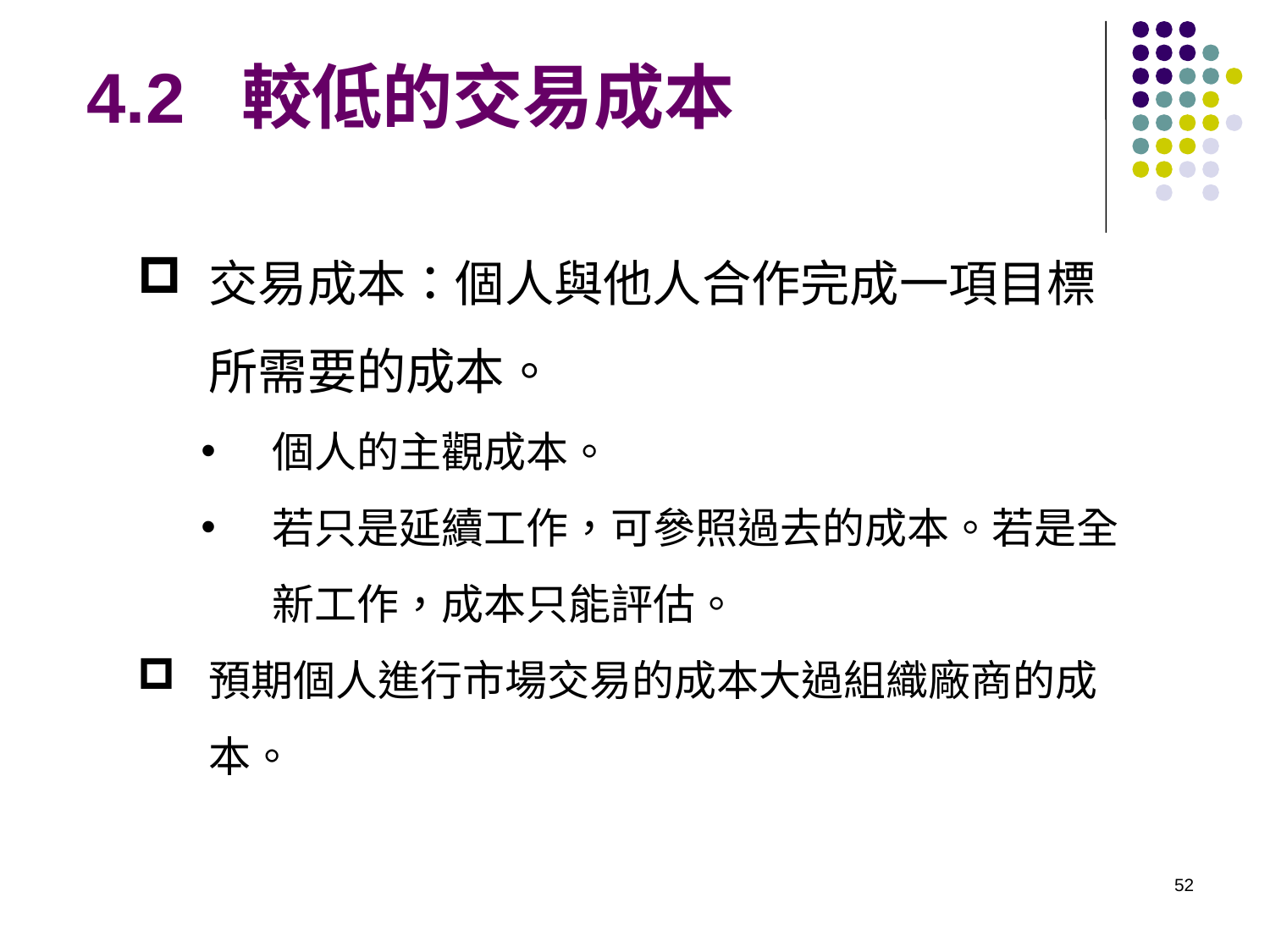

4.2  較低的交易成本

交易成本：個人與他人合作完成一項目標所需要的成本。
個人的主觀成本。
若只是延續工作，可參照過去的成本。若是全新工作，成本只能評估。
預期個人進行市場交易的成本大過組織廠商的成本。
52